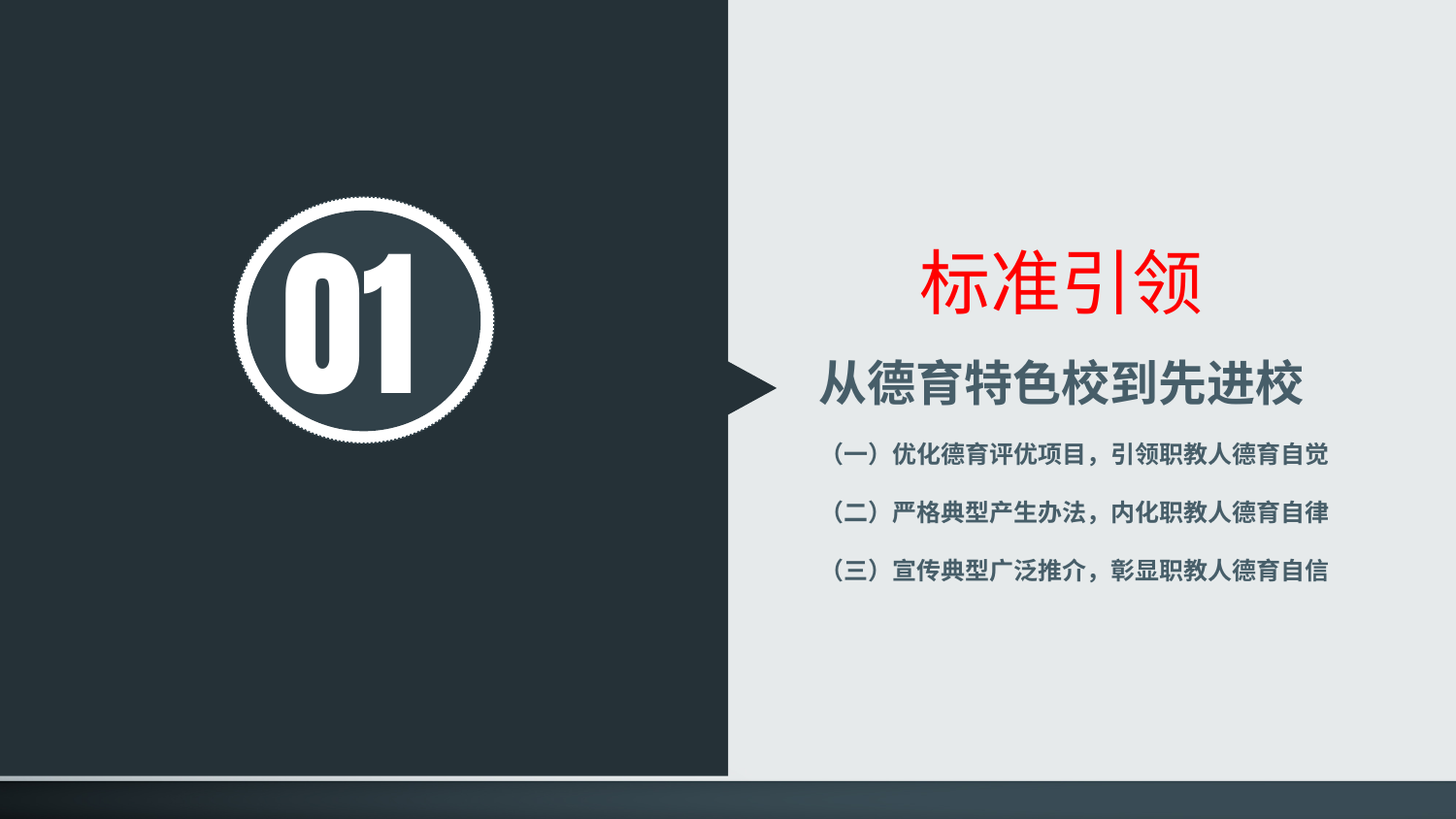

标准引领
从德育特色校到先进校
（一）优化德育评优项目，引领职教人德育自觉
（二）严格典型产生办法，内化职教人德育自律
（三）宣传典型广泛推介，彰显职教人德育自信

01